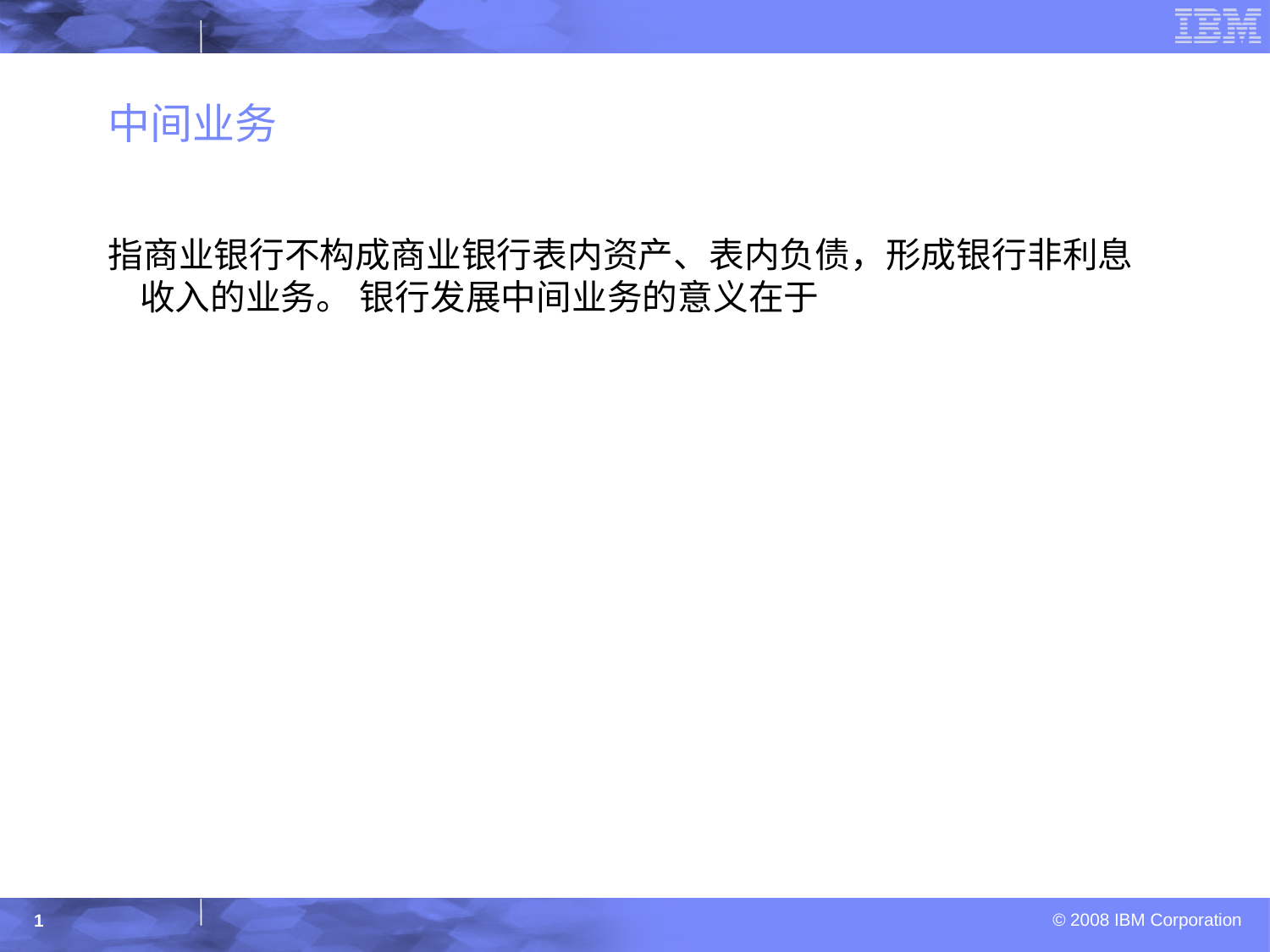

# 中间业务
指商业银行不构成商业银行表内资产、表内负债，形成银行非利息收入的业务。 银行发展中间业务的意义在于

1